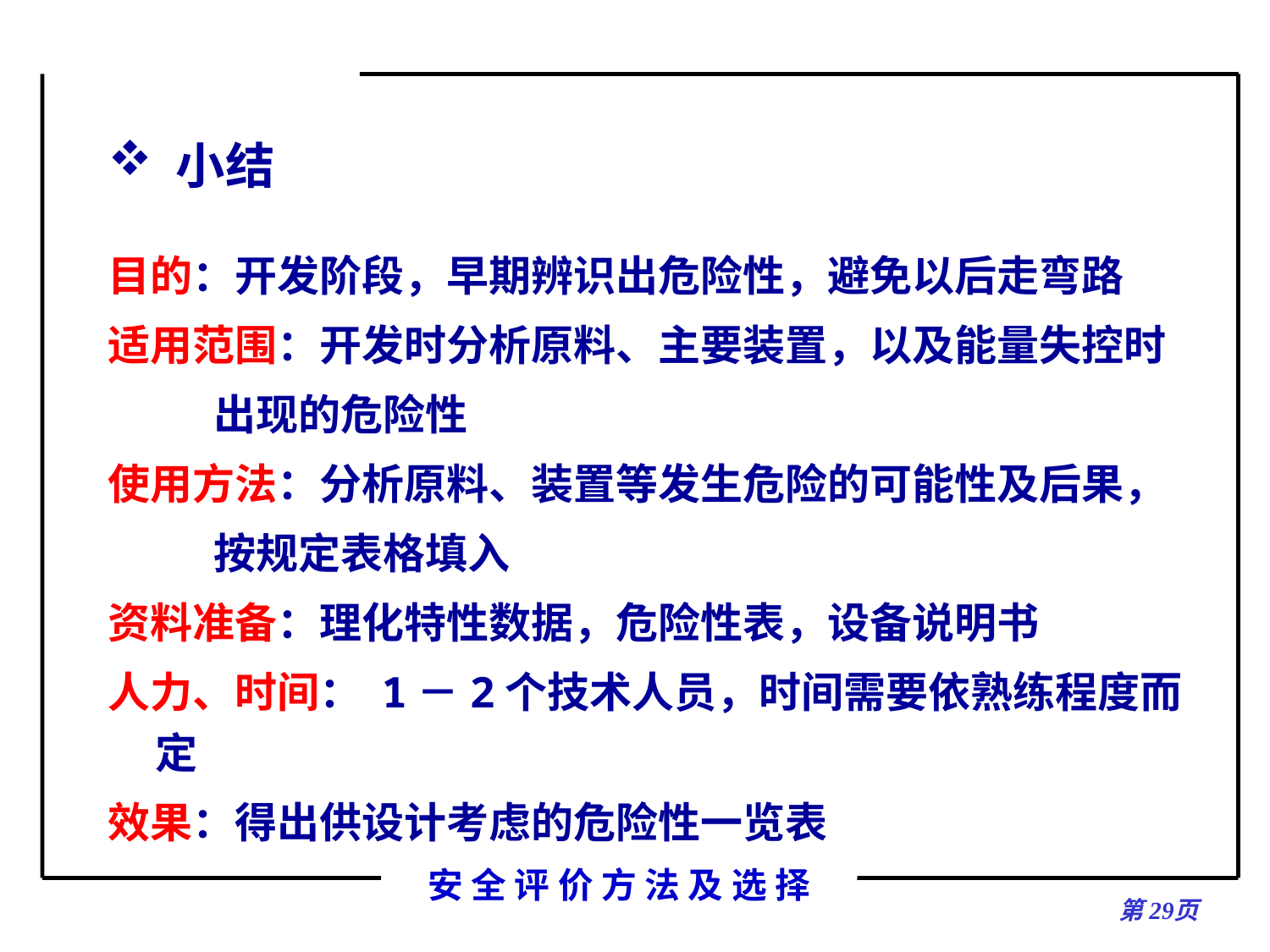

小结
目的：开发阶段，早期辨识出危险性，避免以后走弯路
适用范围：开发时分析原料、主要装置，以及能量失控时
          出现的危险性
使用方法：分析原料、装置等发生危险的可能性及后果，
          按规定表格填入
资料准备：理化特性数据，危险性表，设备说明书
人力、时间： 1－2个技术人员，时间需要依熟练程度而定
效果：得出供设计考虑的危险性一览表
第29页